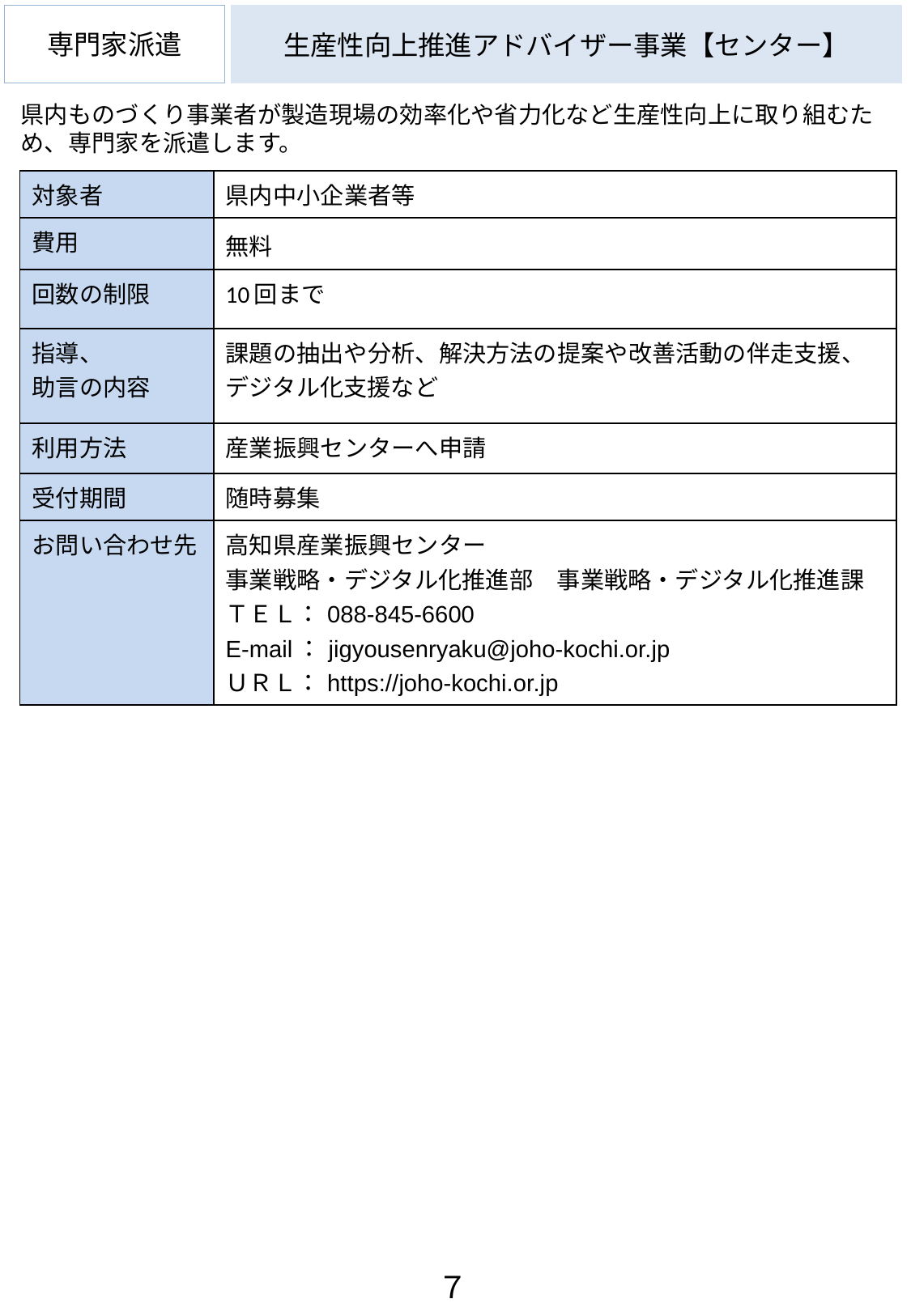

専門家派遣
# 生産性向上推進アドバイザー事業【センター】
県内ものづくり事業者が製造現場の効率化や省力化など生産性向上に取り組むため、専門家を派遣します。
| 対象者 | 県内中小企業者等 |
| --- | --- |
| 費用 | 無料 |
| 回数の制限 | 10回まで |
| 指導、 助言の内容 | 課題の抽出や分析、解決方法の提案や改善活動の伴走支援、 デジタル化支援など |
| 利用方法 | 産業振興センターへ申請 |
| 受付期間 | 随時募集 |
| お問い合わせ先 | 高知県産業振興センター 事業戦略・デジタル化推進部　事業戦略・デジタル化推進課 ＴＥＬ：088-845-6600 E-mail：jigyousenryaku@joho-kochi.or.jp ＵＲＬ：https://joho-kochi.or.jp |
７